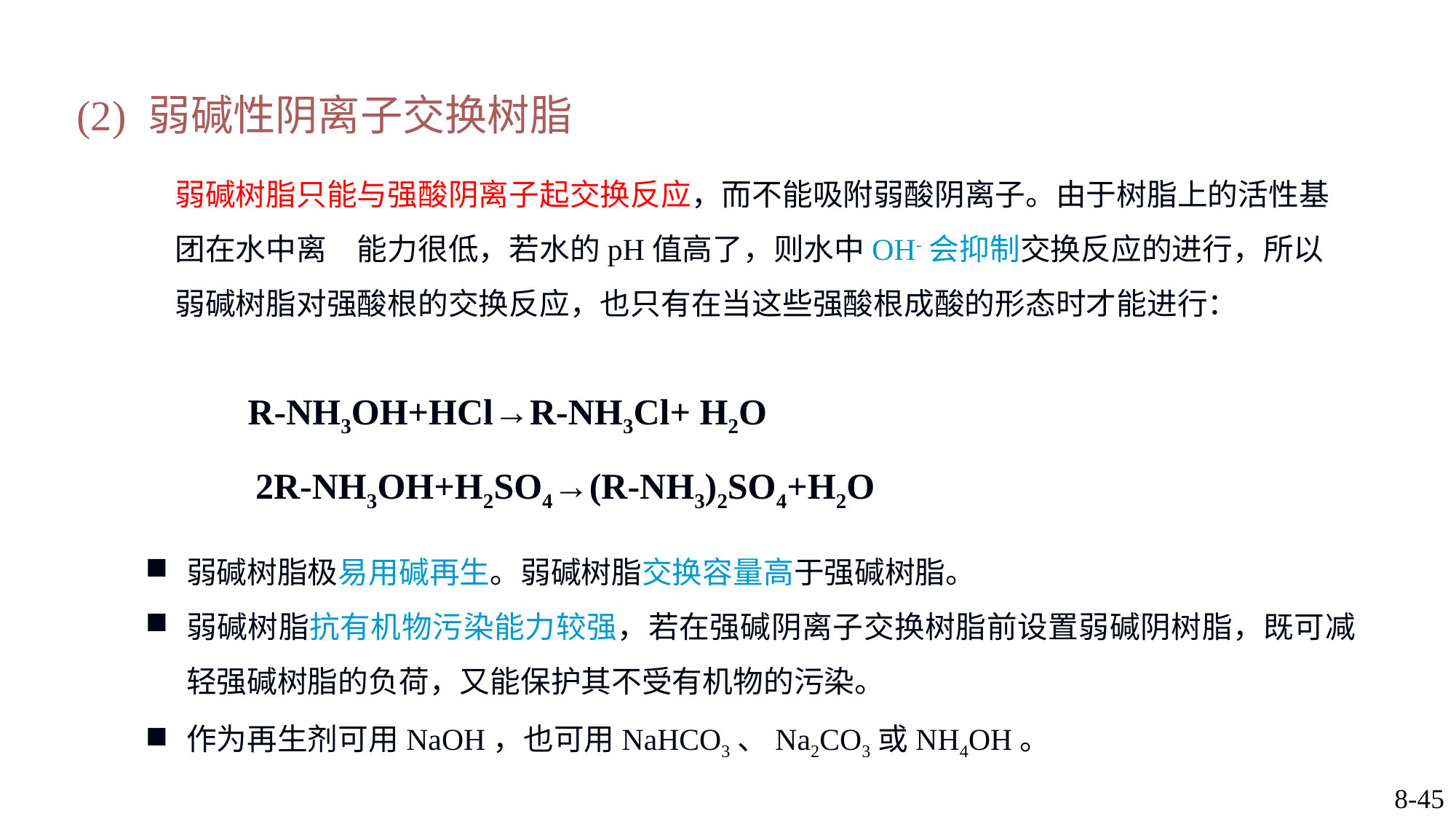

《环境化学》 第八章  环境污染物的净化技术

(2) 弱碱性阴离子交换树脂

弱碱树脂只能与强酸阴离子起交换反应，而不能吸附弱酸阴离子。由于树脂上的活性基团在水中离解能力很低，若水的pH值高了，则水中OH-会抑制交换反应的进行，所以弱碱树脂对强酸根的交换反应，也只有在当这些强酸根成酸的形态时才能进行：

R-NH3OH+HCl→R-NH3Cl+ H2O
2R-NH3OH+H2SO4→(R-NH3)2SO4+H2O       )
弱碱树脂极易用碱再生。弱碱树脂交换容量高于强碱树脂。
弱碱树脂抗有机物污染能力较强，若在强碱阴离子交换树脂前设置弱碱阴树脂，既可减轻强碱树脂的负荷，又能保护其不受有机物的污染。
作为再生剂可用NaOH，也可用NaHCO3、Na2CO3或NH4OH。
8-45